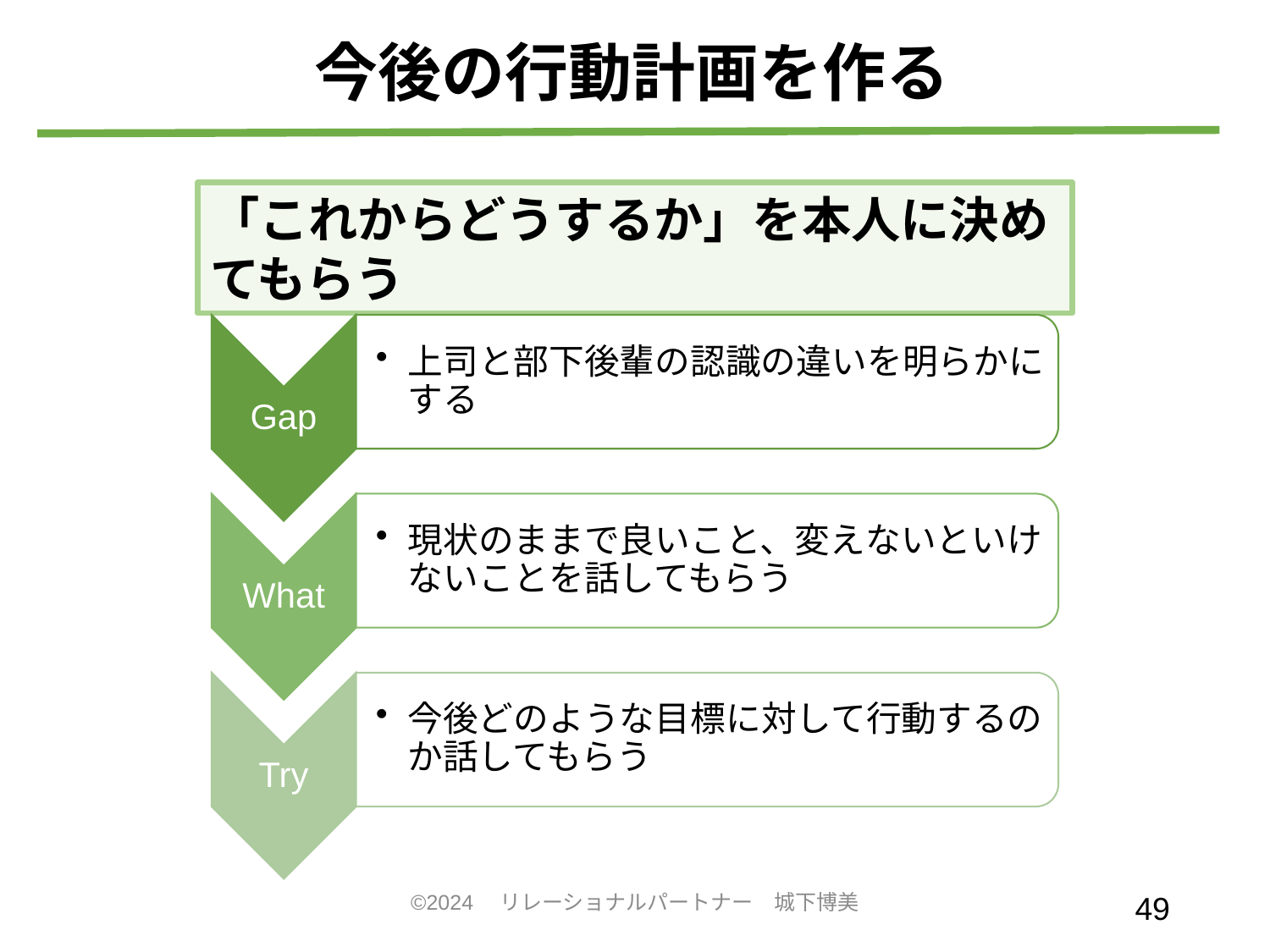

# 今後の行動計画を作る
「これからどうするか」を本人に決めてもらう
Gap
上司と部下後輩の認識の違いを明らかにする
What
現状のままで良いこと、変えないといけないことを話してもらう
Try
今後どのような目標に対して行動するのか話してもらう
©2024　リレーショナルパートナー　城下博美
49